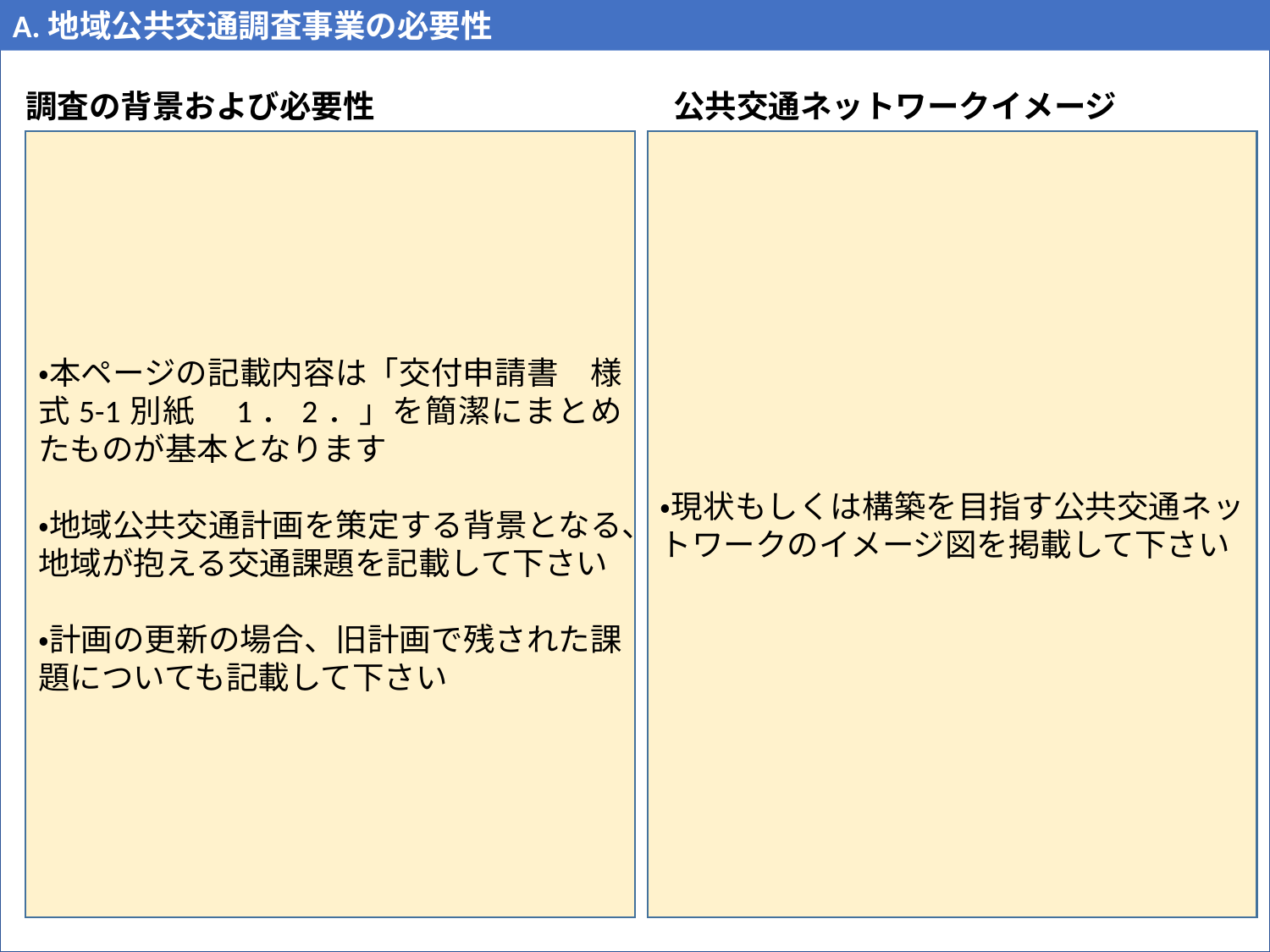

A.地域公共交通調査事業の必要性
15
調査の背景および必要性
公共交通ネットワークイメージ
・本ページの記載内容は「交付申請書　様式5-1別紙　1．2．」を簡潔にまとめたものが基本となります

・地域公共交通計画を策定する背景となる、地域が抱える交通課題を記載して下さい

・計画の更新の場合、旧計画で残された課題についても記載して下さい
・現状もしくは構築を目指す公共交通ネットワークのイメージ図を掲載して下さい